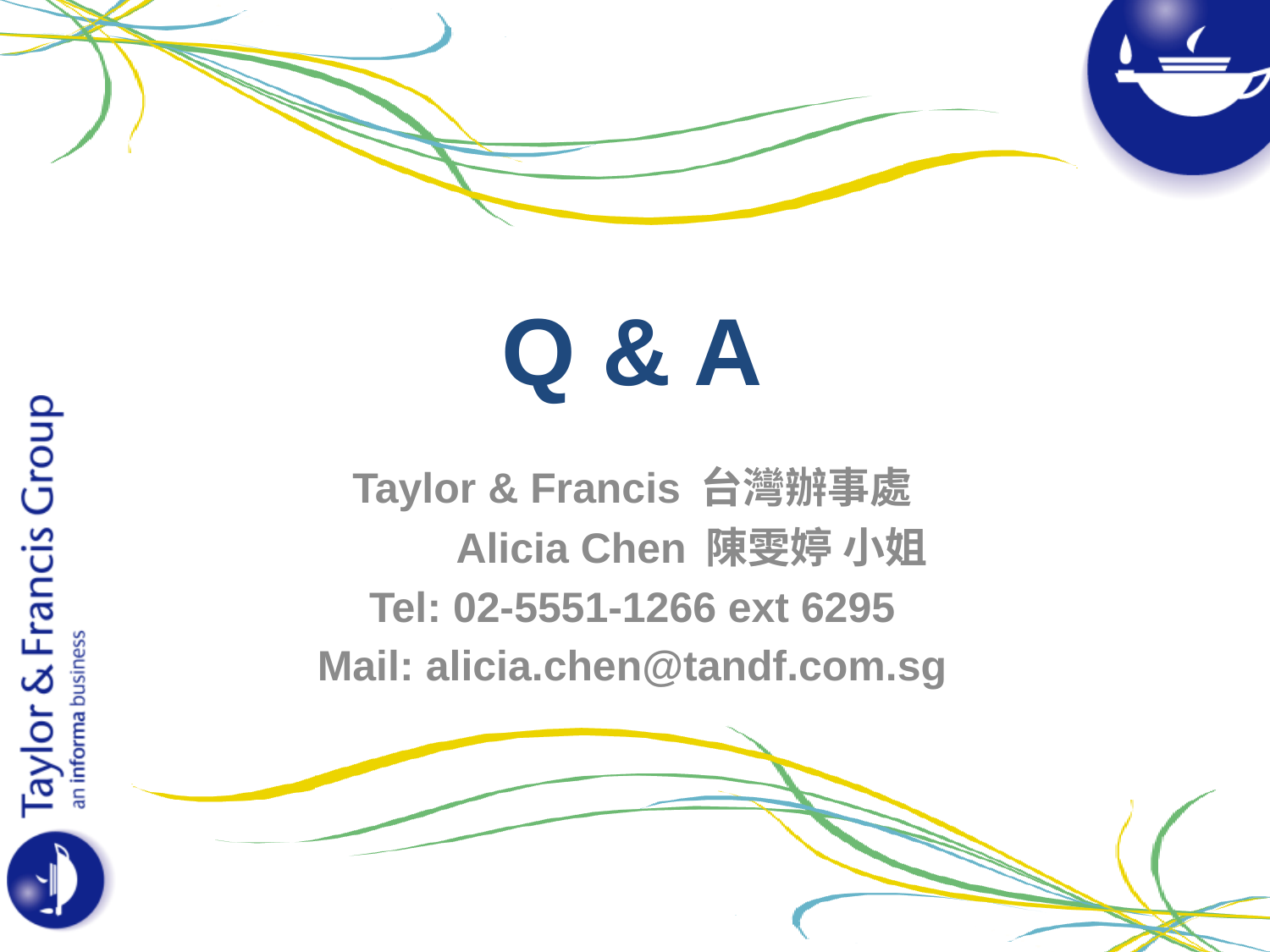

Q & A
Taylor & Francis 台灣辦事處
          Alicia Chen 陳雯婷 小姐
Tel: 02-5551-1266 ext 6295
Mail: alicia.chen@tandf.com.sg